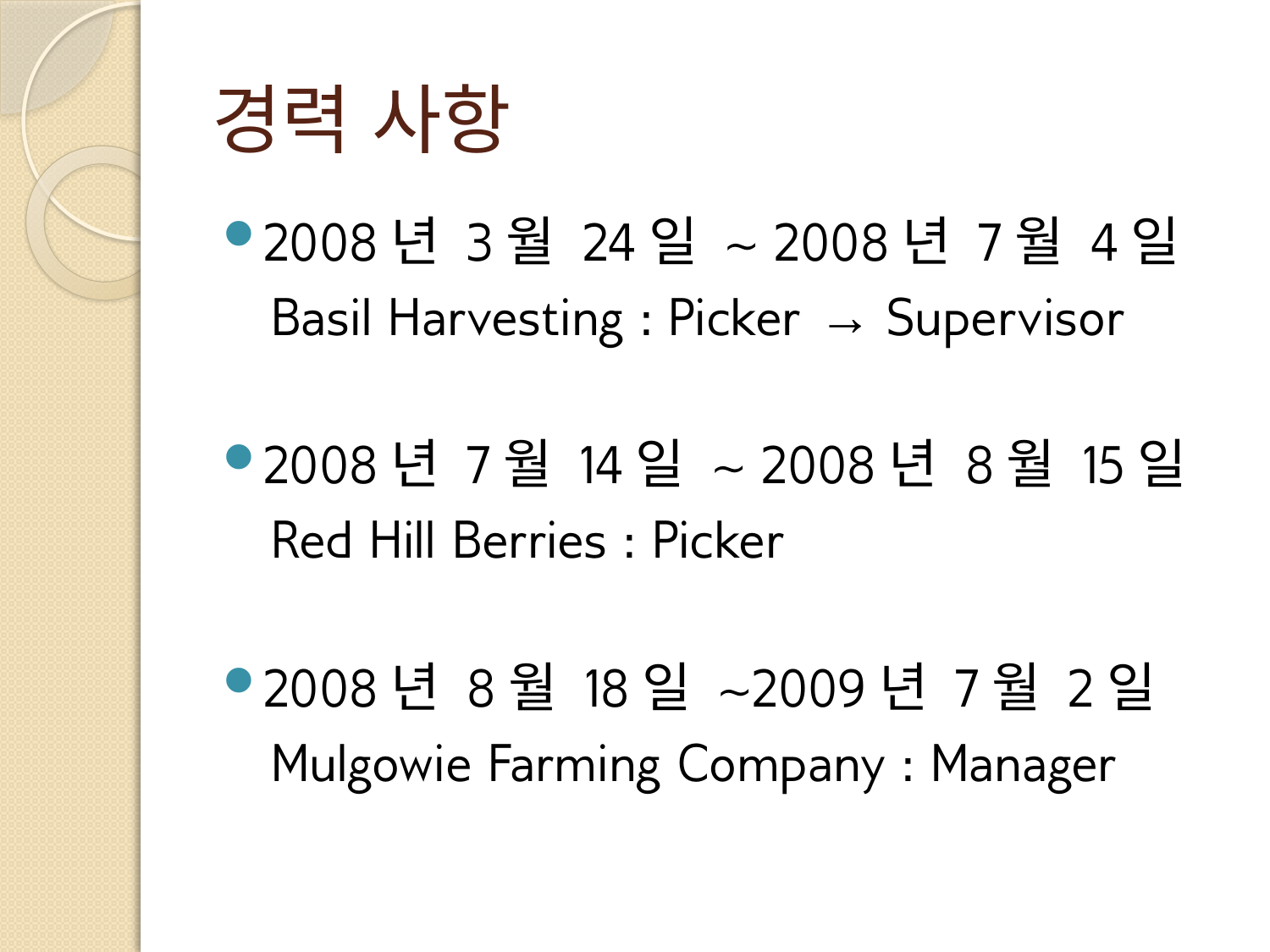

# 경력 사항
2008년 3월 24일 ~ 2008년 7월 4일
   Basil Harvesting : Picker → Supervisor

2008년 7월 14일 ~ 2008년 8월 15일
   Red Hill Berries : Picker

2008년 8월 18일 ~2009년 7월 2일
   Mulgowie Farming Company : Manager